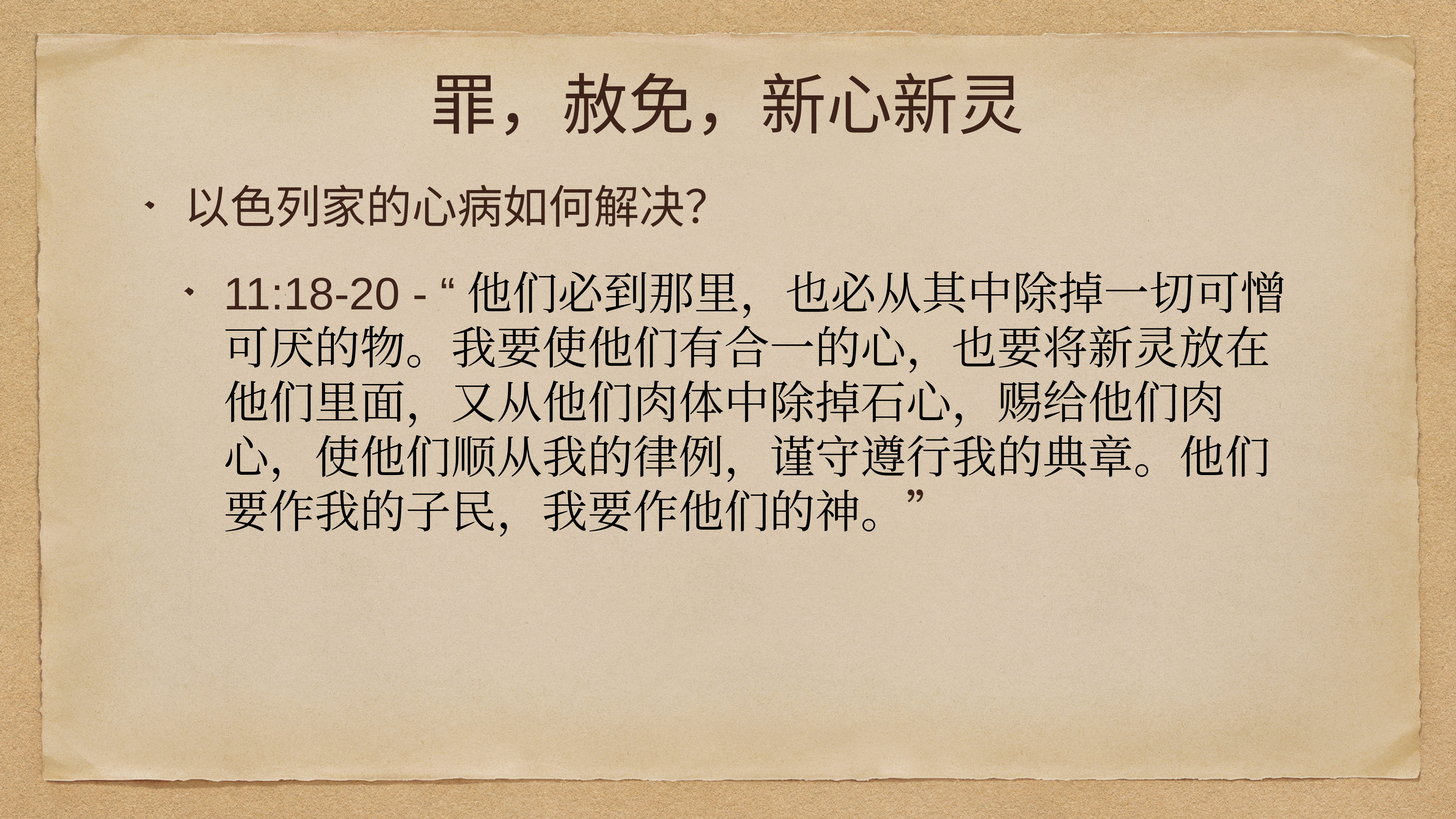

# 罪，赦免，新心新灵
以色列家的心病如何解决？
11:18-20 - “他们必到那里，也必从其中除掉一切可憎可厌的物。我要使他们有合一的心，也要将新灵放在他们里面，又从他们肉体中除掉石心，赐给他们肉心，使他们顺从我的律例，谨守遵行我的典章。他们要作我的子民，我要作他们的神。”